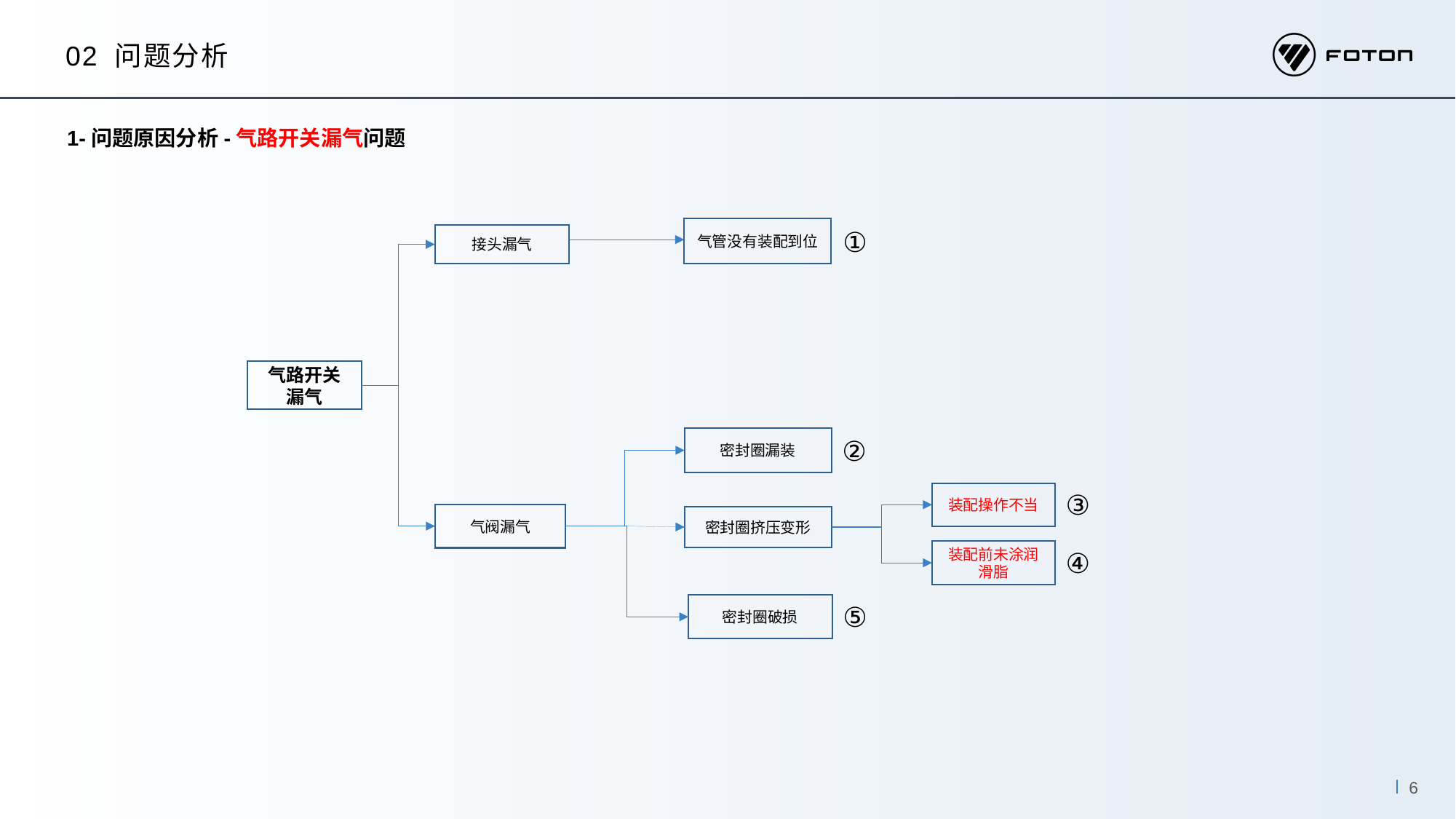

02 问题分析
1-问题原因分析-气路开关漏气问题

气管没有装配到位
①
接头漏气
气路开关
漏气
密封圈漏装
②
③
装配操作不当
气阀漏气
密封圈挤压变形
④
装配前未涂润滑脂
⑤
密封圈破损